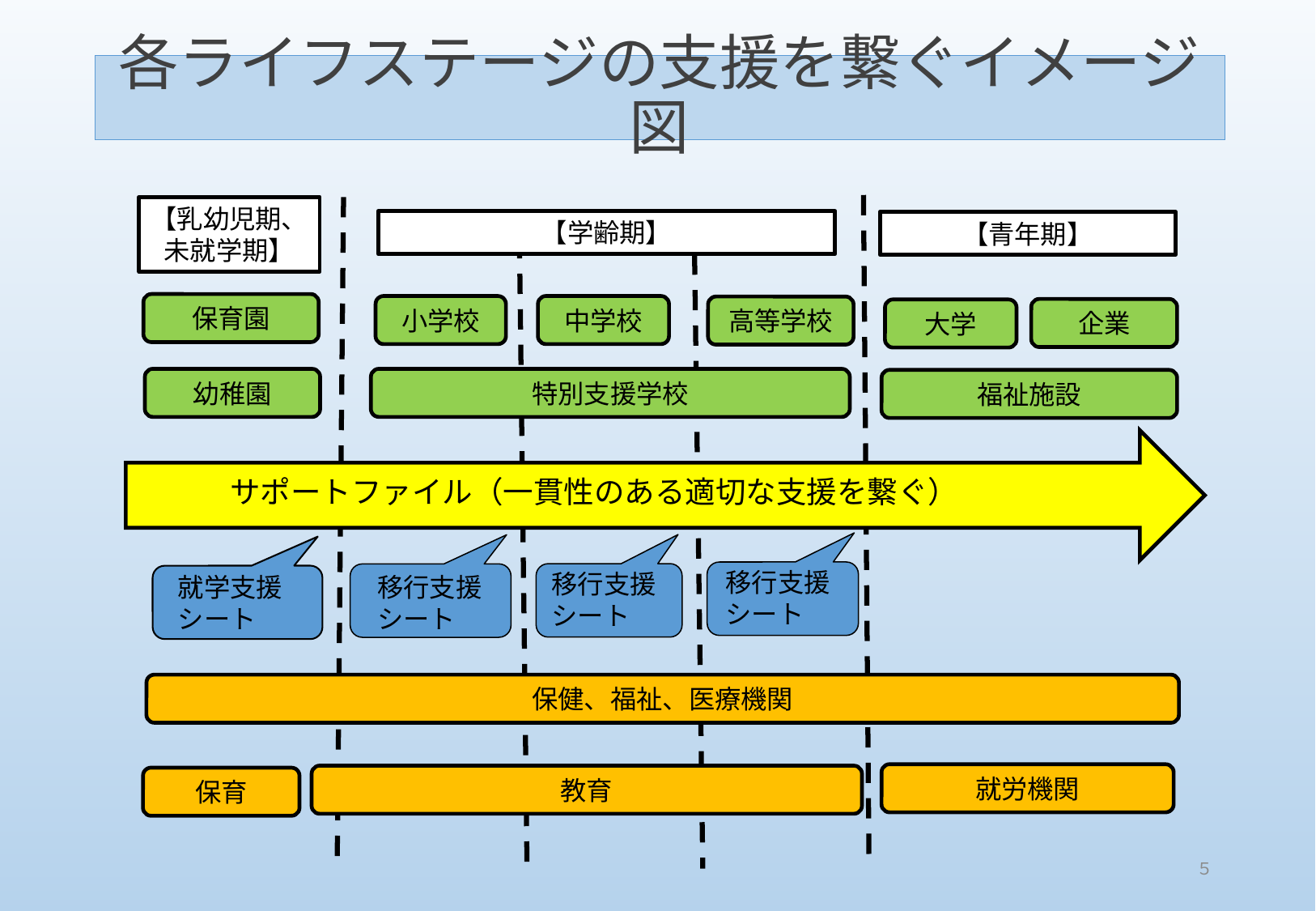

# 各ライフステージの支援を繋ぐイメージ図

【学齢期】
【青年期】
【乳幼児期、未就学期】
保育園
小学校
中学校
高等学校
企業
大学
幼稚園
特別支援学校
福祉施設

サポートファイル（一貫性のある適切な支援を繋ぐ）
移行支援シート
移行支援シート

就学支援シート
移行支援シート

保健、福祉、医療機関
就労機関
教育
保育
５